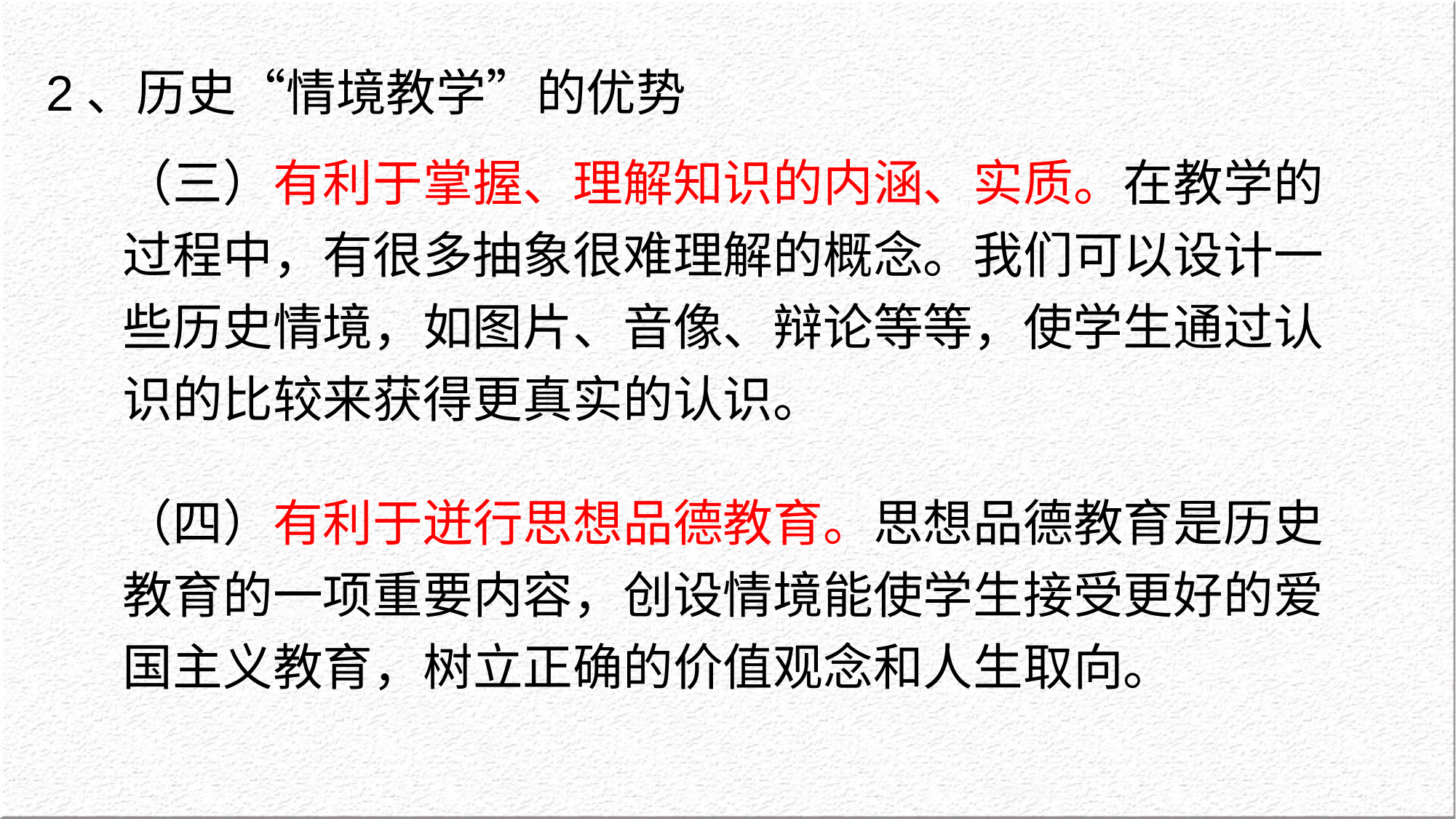

2、历史“情境教学”的优势
（三）有利于掌握、理解知识的内涵、实质。在教学的过程中，有很多抽象很难理解的概念。我们可以设计一些历史情境，如图片、音像、辩论等等，使学生通过认识的比较来获得更真实的认识。
（四）有利于迸行思想品德教育。思想品德教育是历史教育的一项重要内容，创设情境能使学生接受更好的爱国主义教育，树立正确的价值观念和人生取向。